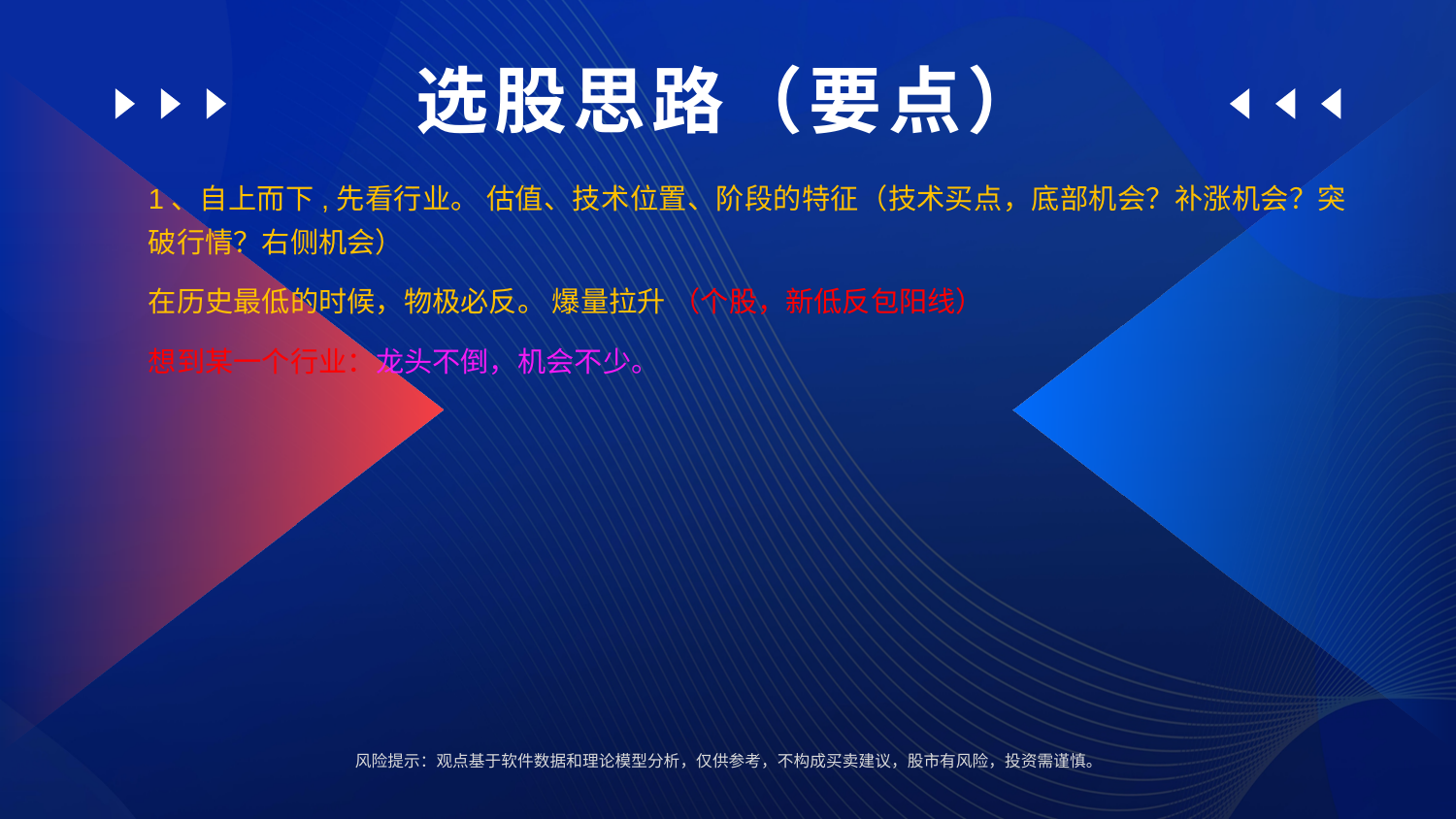

选股思路（要点）
1、自上而下,先看行业。 估值、技术位置、阶段的特征（技术买点，底部机会？补涨机会？突破行情？右侧机会）
在历史最低的时候，物极必反。 爆量拉升 （个股，新低反包阳线）
想到某一个行业：龙头不倒，机会不少。